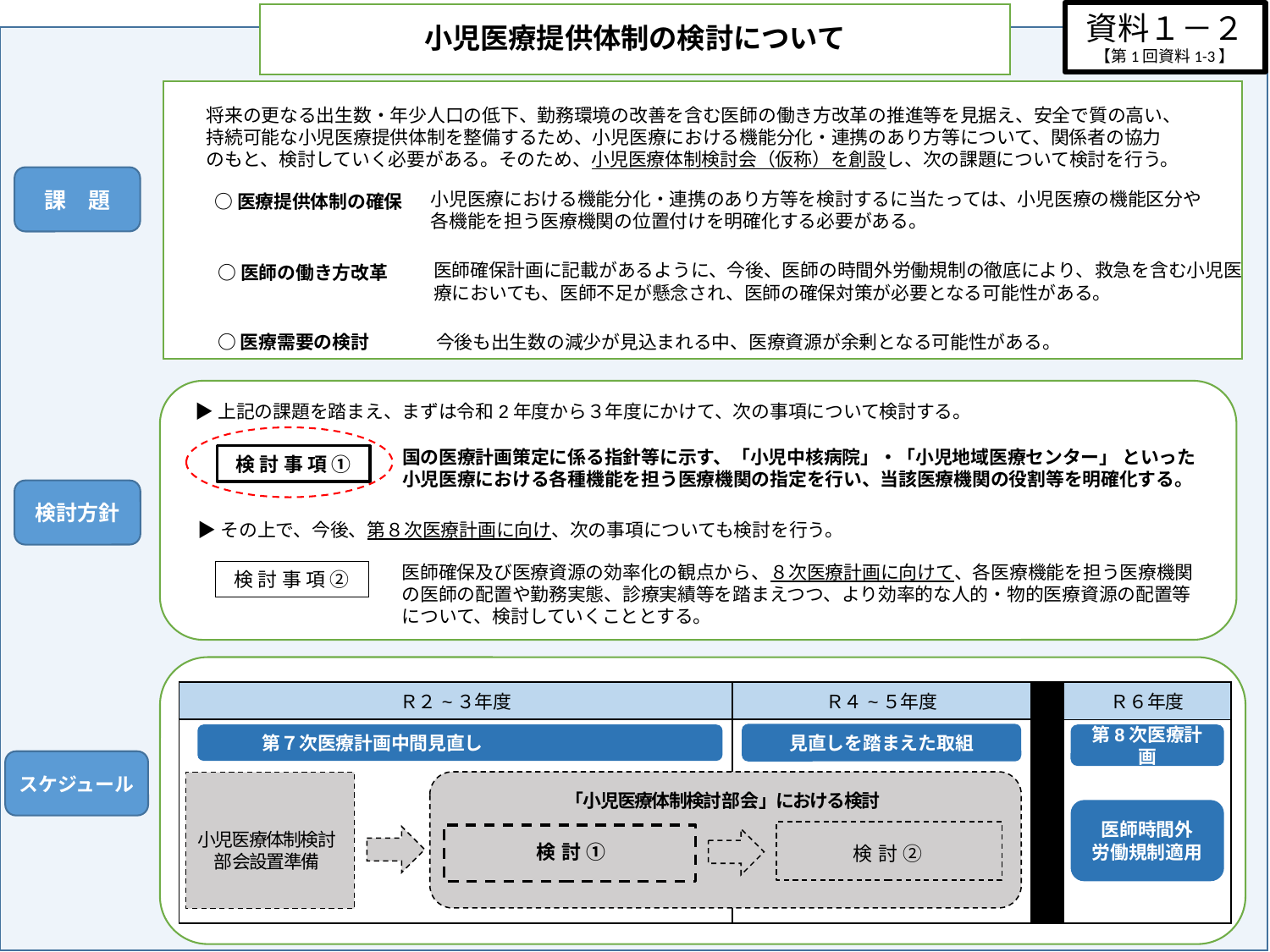

資料１－２
【第1回資料1-3】
# 小児医療提供体制の検討について

　将来の更なる出生数・年少人口の低下、勤務環境の改善を含む医師の働き方改革の推進等を見据え、安全で質の高い、
　持続可能な小児医療提供体制を整備するため、小児医療における機能分化・連携のあり方等について、関係者の協力
　のもと、検討していく必要がある。そのため、小児医療体制検討会（仮称）を創設し、次の課題について検討を行う。
小児医療における機能分化・連携のあり方等を検討するに当たっては、小児医療の機能区分や
各機能を担う医療機関の位置付けを明確化する必要がある。
○医療提供体制の確保
医師確保計画に記載があるように、今後、医師の時間外労働規制の徹底により、救急を含む小児医療においても、医師不足が懸念され、医師の確保対策が必要となる可能性がある。
○医師の働き方改革
今後も出生数の減少が見込まれる中、医療資源が余剰となる可能性がある。
○医療需要の検討
課　題

▶上記の課題を踏まえ、まずは令和2年度から３年度にかけて、次の事項について検討する。

国の医療計画策定に係る指針等に示す、「小児中核病院」・「小児地域医療センター」 といった小児医療における各種機能を担う医療機関の指定を行い、当該医療機関の役割等を明確化する。
検討事項①
医師確保及び医療資源の効率化の観点から、８次医療計画に向けて、各医療機能を担う医療機関の医師の配置や勤務実態、診療実績等を踏まえつつ、より効率的な人的・物的医療資源の配置等について、検討していくこととする。
検討事項②
▶その上で、今後、第８次医療計画に向け、次の事項についても検討を行う。

検討方針

| Ｒ２~３年度 | Ｒ４~５年度 |  | Ｒ６年度 |
| --- | --- | --- | --- |
|  |  |  |  |
見直しを踏まえた取組
第8次医療計画
第７次医療計画中間見直し
スケジュール

「小児医療体制検討部会」における検討
医師時間外
労働規制適用
小児医療体制検討
部会設置準備

検討①
検討②